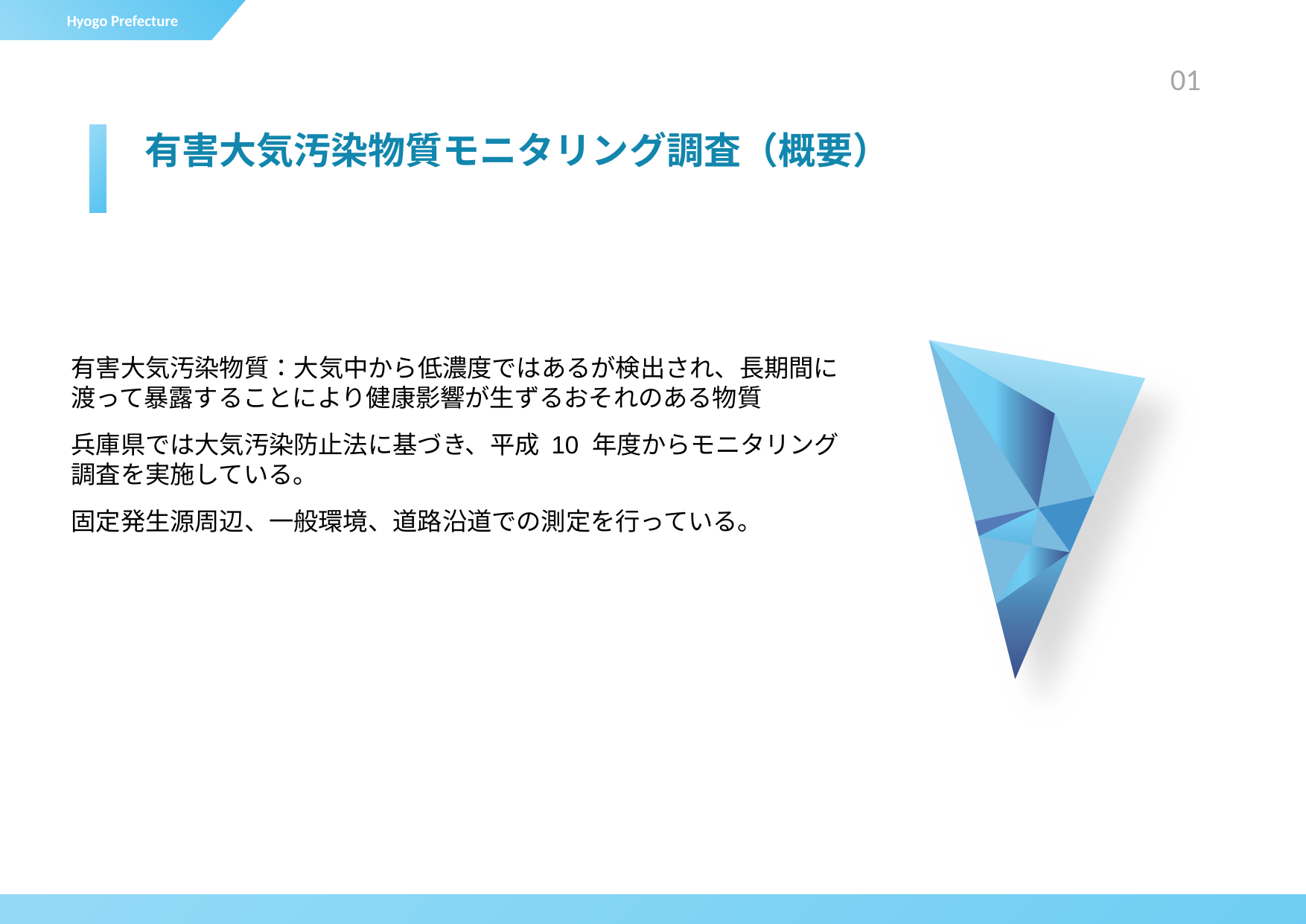

01

# 有害大気汚染物質モニタリング調査（概要）

有害大気汚染物質：大気中から低濃度ではあるが検出され、長期間に渡って暴露することにより健康影響が生ずるおそれのある物質
兵庫県では大気汚染防止法に基づき、平成 10 年度からモニタリング調査を実施している。
固定発生源周辺、一般環境、道路沿道での測定を行っている。